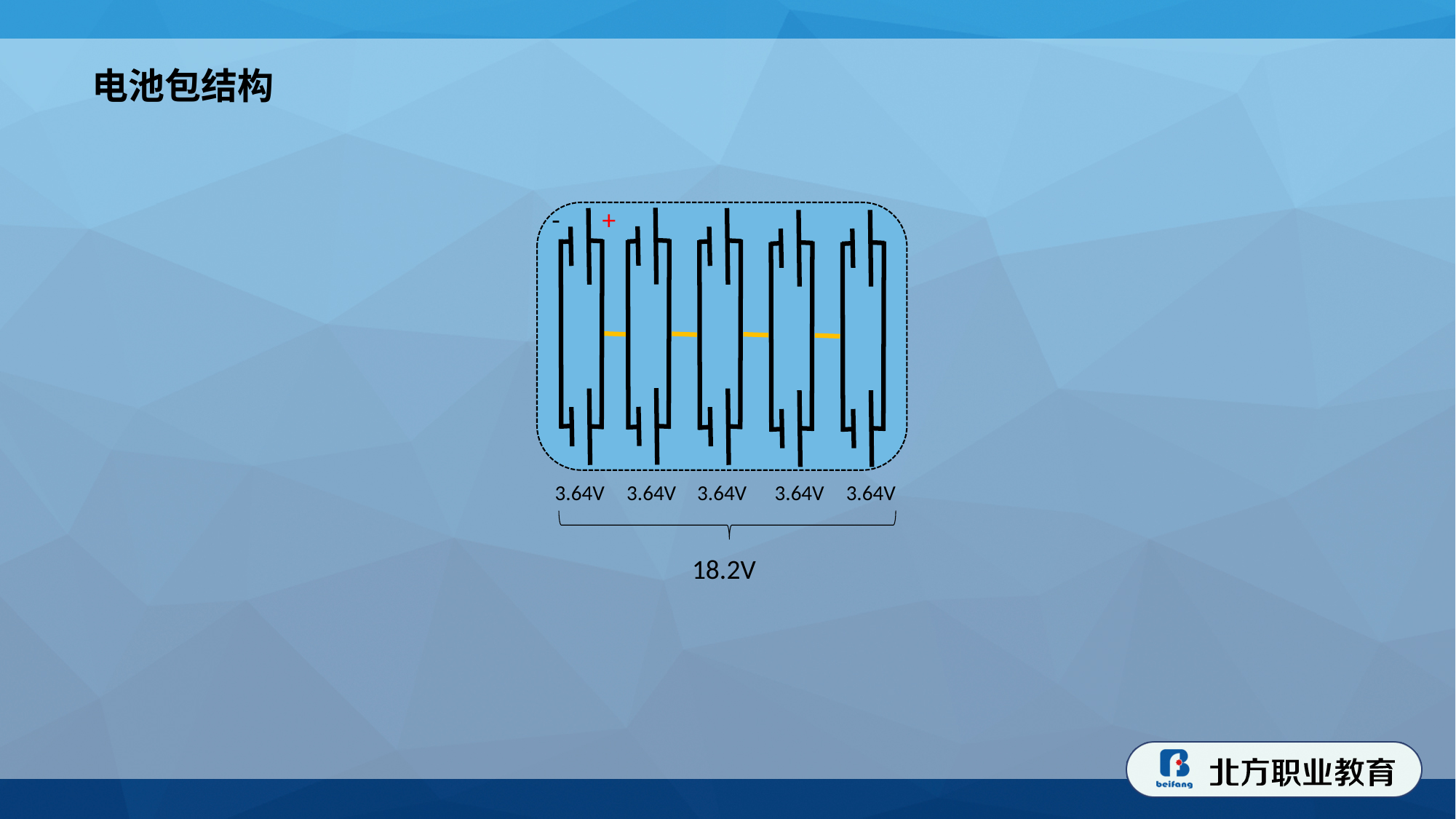

电池包结构
-
+

3.64V
3.64V
3.64V
3.64V
3.64V
18.2V